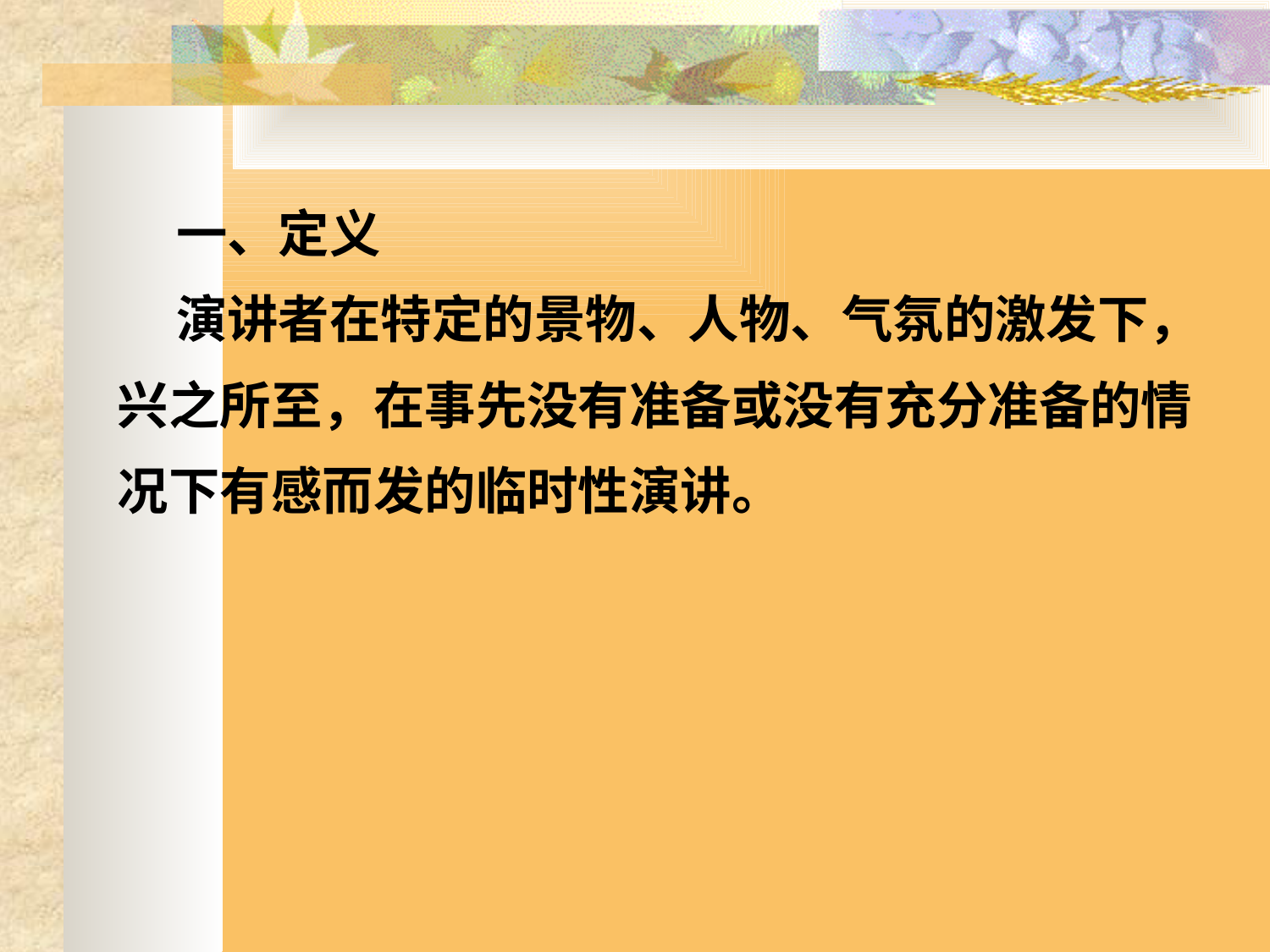

一、定义
    演讲者在特定的景物、人物、气氛的激发下，兴之所至，在事先没有准备或没有充分准备的情况下有感而发的临时性演讲。